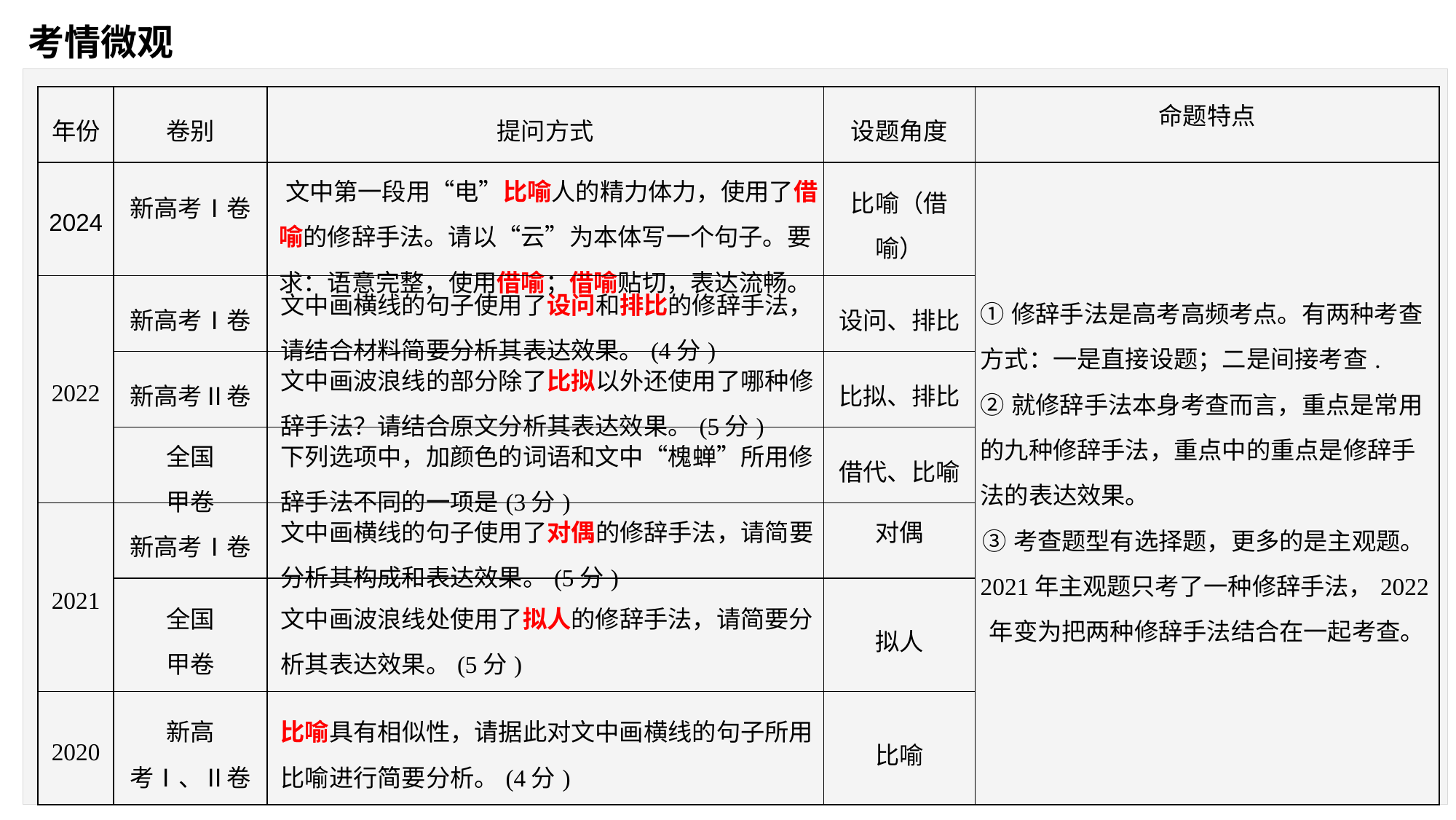

考情微观

| 年份 | 卷别 | 提问方式 | 设题角度 | 命题特点 |
| --- | --- | --- | --- | --- |
| 2024 | 新高考Ⅰ卷 | 文中第一段用“电”比喻人的精力体力，使用了借喻的修辞手法。请以“云”为本体写一个句子。要求：语意完整，使用借喻；借喻贴切，表达流畅。 | 比喻（借喻） | ①修辞手法是高考高频考点。有两种考查方式：一是直接设题；二是间接考查. ②就修辞手法本身考查而言，重点是常用的九种修辞手法，重点中的重点是修辞手法的表达效果。 ③考查题型有选择题，更多的是主观题。2021年主观题只考了一种修辞手法，2022年变为把两种修辞手法结合在一起考查。 |
| 2022 | 新高考Ⅰ卷 | 文中画横线的句子使用了设问和排比的修辞手法，请结合材料简要分析其表达效果。(4分) | 设问、排比 |  |
|  | 新高考Ⅱ卷 | 文中画波浪线的部分除了比拟以外还使用了哪种修辞手法？请结合原文分析其表达效果。(5分) | 比拟、排比 |  |
|  | 全国 甲卷 | 下列选项中，加颜色的词语和文中“槐蝉”所用修辞手法不同的一项是(3分) | 借代、比喻 |  |
| 2021 | 新高考Ⅰ卷 | 文中画横线的句子使用了对偶的修辞手法，请简要分析其构成和表达效果。(5分) | 对偶 |  |
|  | 全国 甲卷 | 文中画波浪线处使用了拟人的修辞手法，请简要分析其表达效果。(5分) | 拟人 |  |
| 2020 | 新高 考Ⅰ、Ⅱ卷 | 比喻具有相似性，请据此对文中画横线的句子所用比喻进行简要分析。(4分) | 比喻 |  |